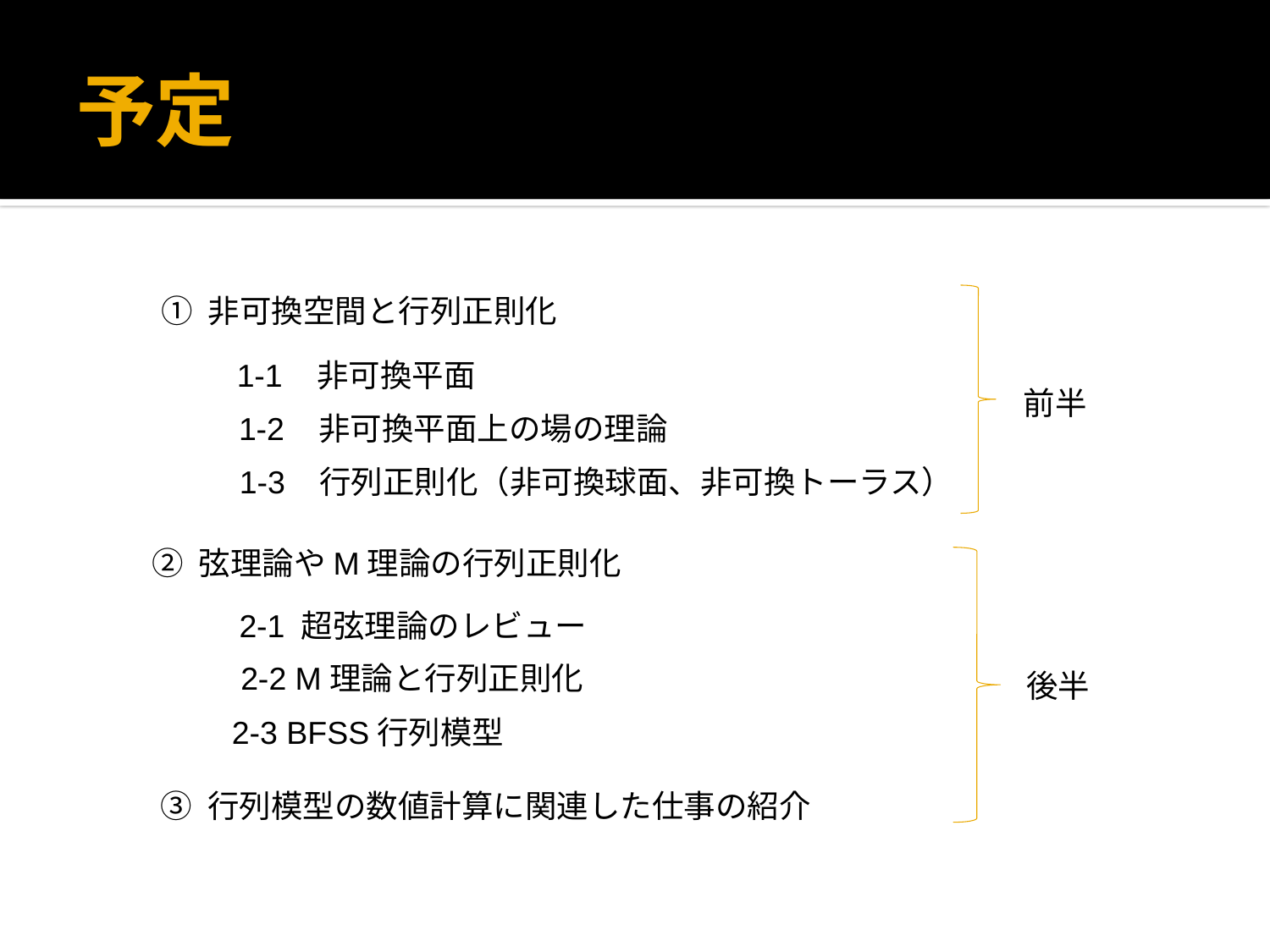

# 予定
① 非可換空間と行列正則化

1-1   非可換平面
前半
1-2   非可換平面上の場の理論
1-3   行列正則化（非可換球面、非可換トーラス）
② 弦理論やM理論の行列正則化

2-1 超弦理論のレビュー
2-2 M理論と行列正則化
後半
2-3 BFSS行列模型
③ 行列模型の数値計算に関連した仕事の紹介